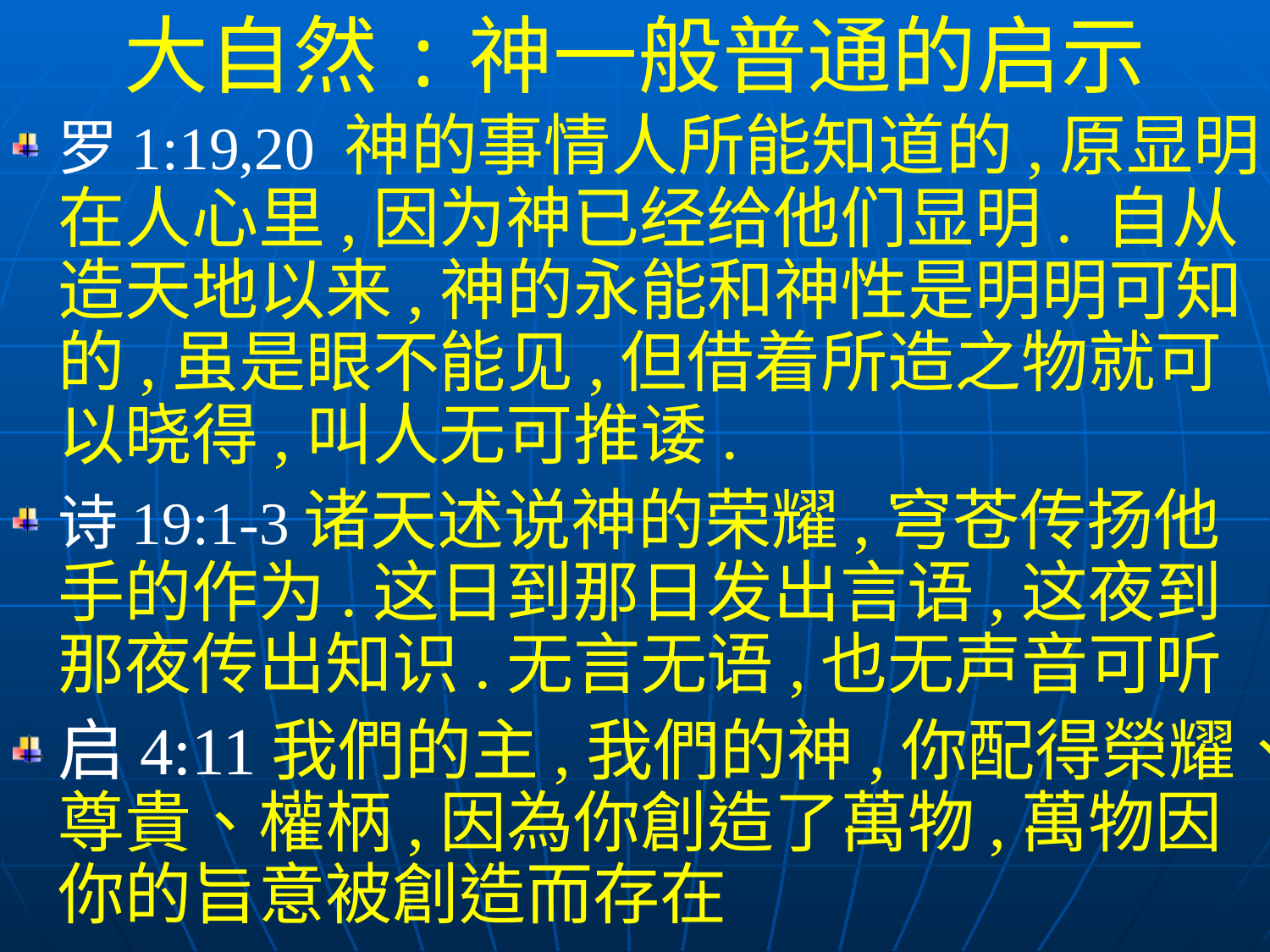

大自然:神一般普通的启示
罗1:19,20 神的事情人所能知道的,原显明在人心里,因为神已经给他们显明. 自从造天地以来,神的永能和神性是明明可知的,虽是眼不能见,但借着所造之物就可以晓得,叫人无可推诿.
诗19:1-3诸天述说神的荣耀,穹苍传扬他手的作为.这日到那日发出言语,这夜到那夜传出知识.无言无语,也无声音可听
启4:11我們的主,我們的神,你配得榮耀、尊貴、權柄,因為你創造了萬物,萬物因你的旨意被創造而存在